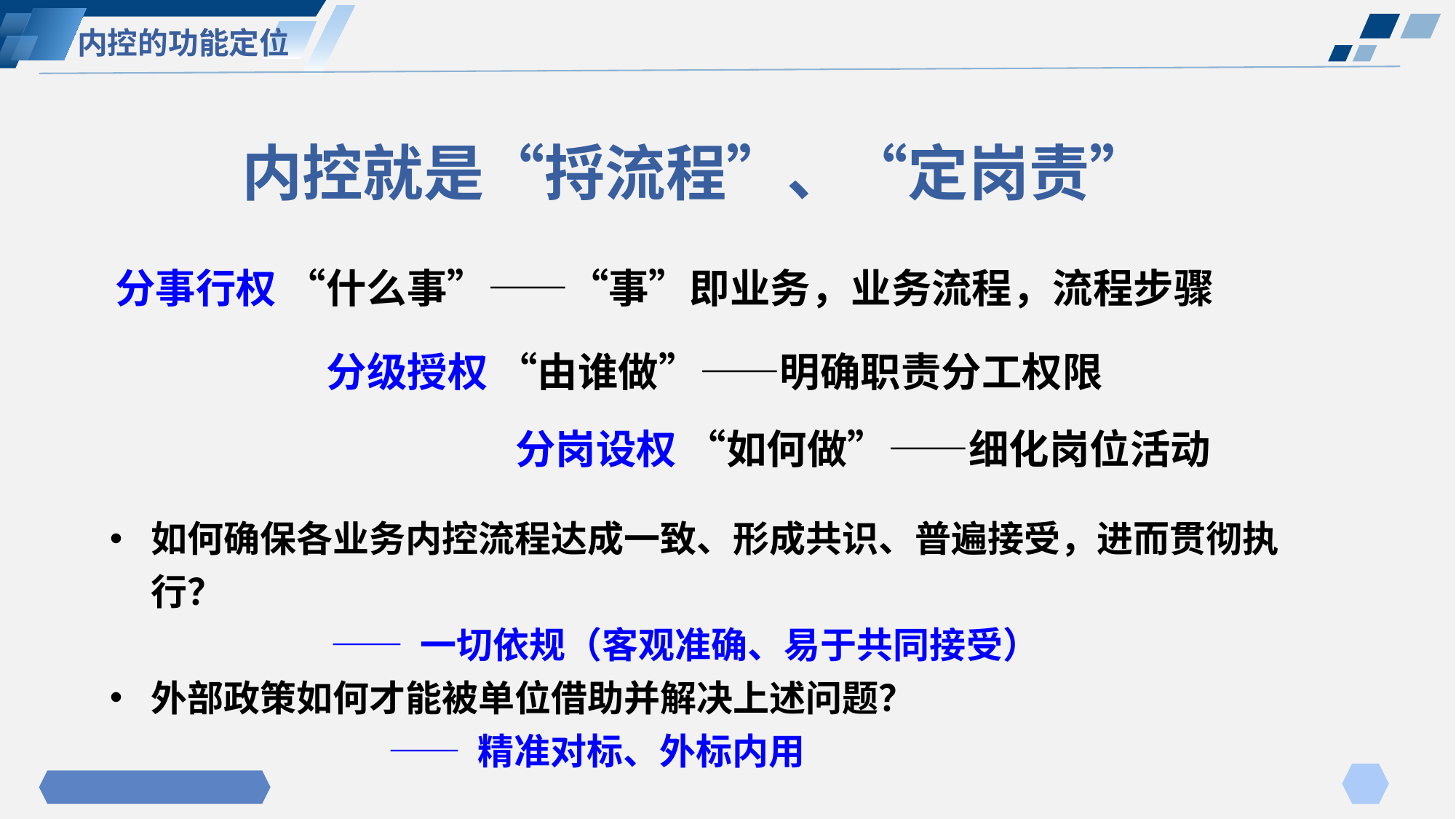

内控的功能定位

内控就是“捋流程”、“定岗责”

分事行权 “什么事”——“事”即业务，业务流程，流程步骤
分级授权 “由谁做”——明确职责分工权限
分岗设权 “如何做”——细化岗位活动

如何确保各业务内控流程达成一致、形成共识、普遍接受，进而贯彻执行？
                           —— 一切依规（客观准确、易于共同接受）
外部政策如何才能被单位借助并解决上述问题？
                                  —— 精准对标、外标内用